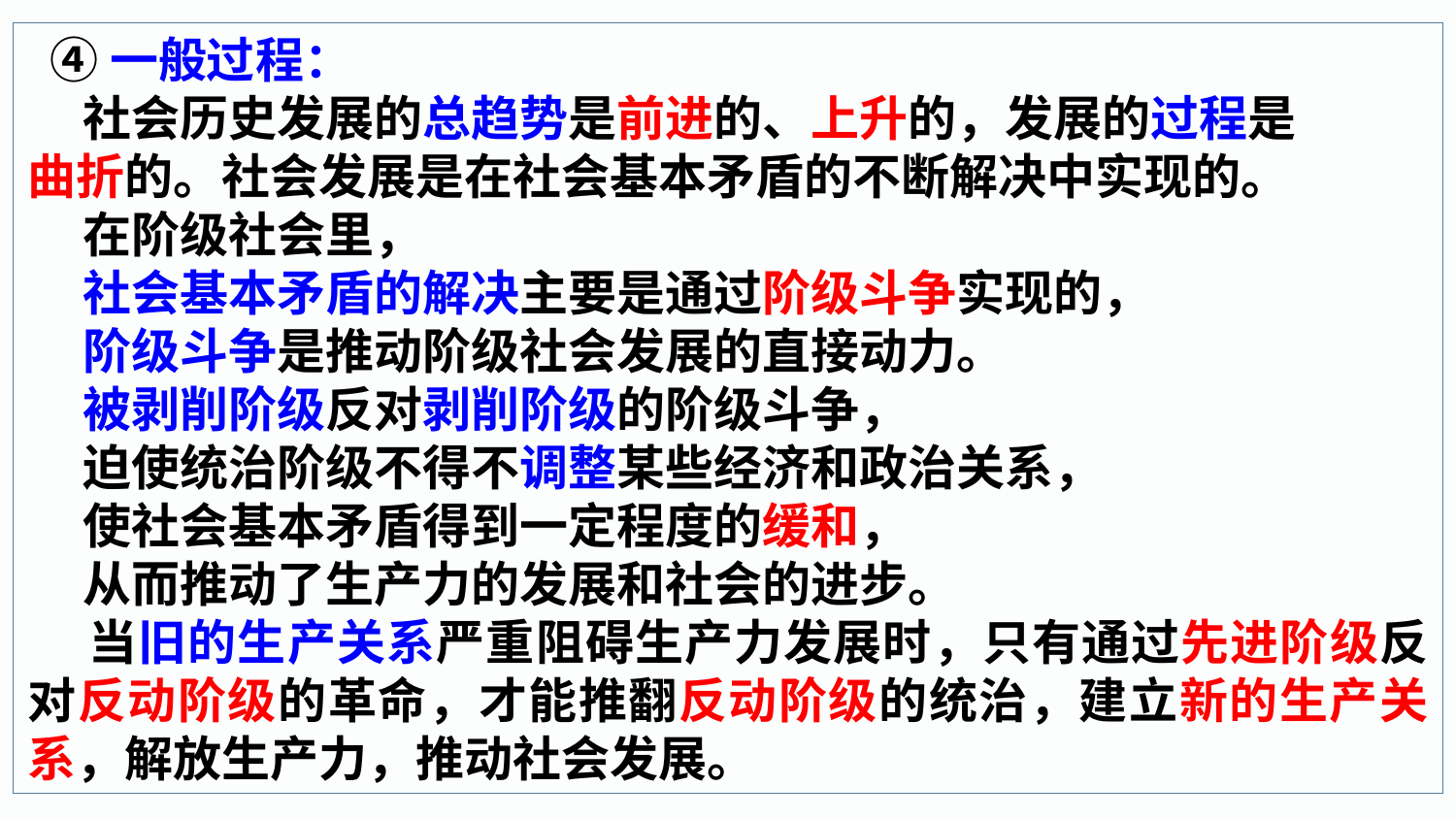

④一般过程：
    社会历史发展的总趋势是前进的、上升的，发展的过程是
曲折的。社会发展是在社会基本矛盾的不断解决中实现的。
    在阶级社会里，
    社会基本矛盾的解决主要是通过阶级斗争实现的，
    阶级斗争是推动阶级社会发展的直接动力。
    被剥削阶级反对剥削阶级的阶级斗争，
    迫使统治阶级不得不调整某些经济和政治关系，
    使社会基本矛盾得到一定程度的缓和，
    从而推动了生产力的发展和社会的进步。
    当旧的生产关系严重阻碍生产力发展时，只有通过先进阶级反对反动阶级的革命，才能推翻反动阶级的统治，建立新的生产关系，解放生产力，推动社会发展。